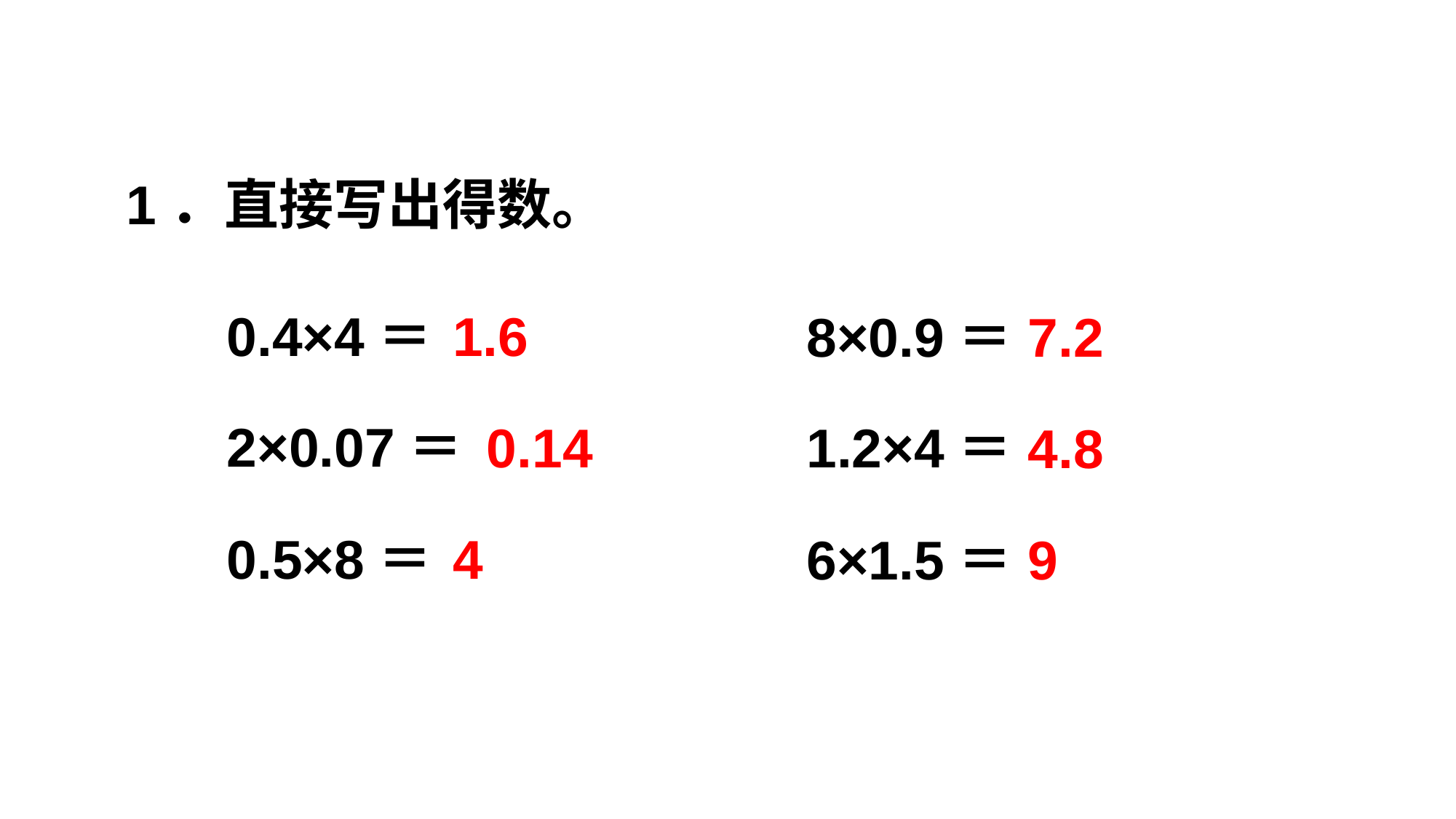

1．直接写出得数。
0.4×4＝
1.6
8×0.9＝
7.2
2×0.07＝
0.14
1.2×4＝
4.8
0.5×8＝
4
6×1.5＝
9